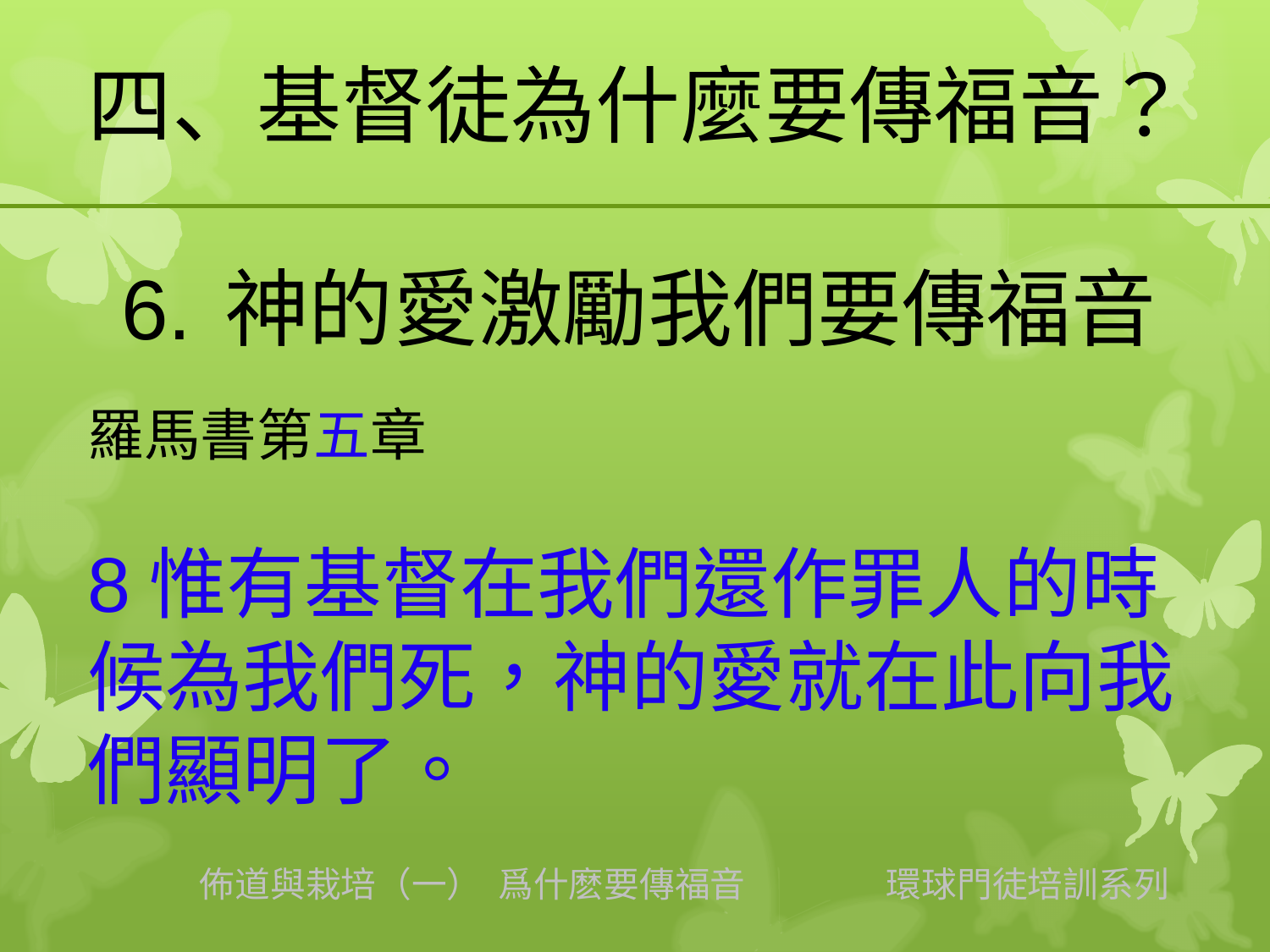

四、基督徒為什麼要傳福音？

神的愛激勵我們要傳福音

羅馬書第五章

8惟有基督在我們還作罪人的時候為我們死，神的愛就在此向我們顯明了。